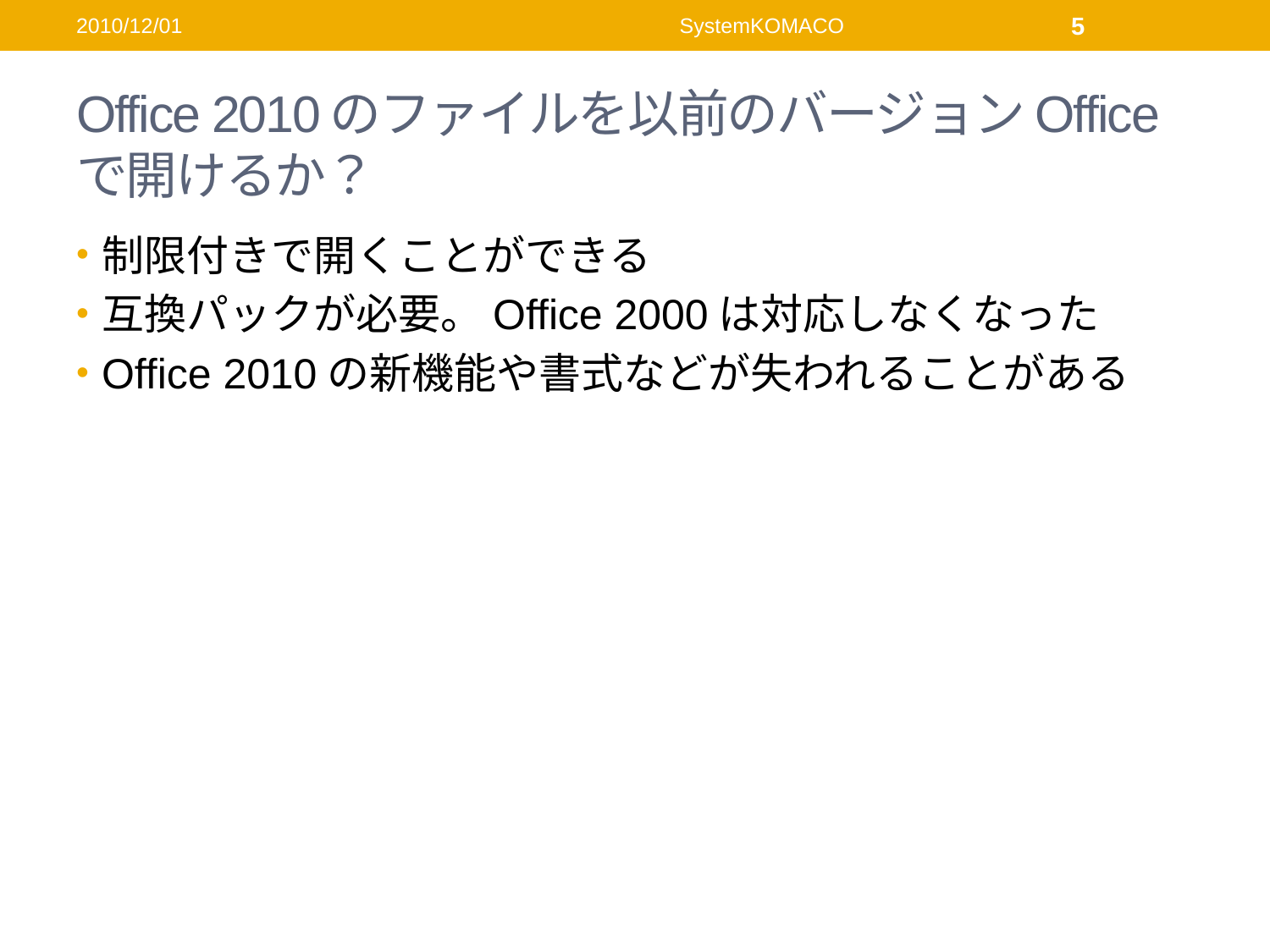

2010/12/01
SystemKOMACO
5
# Office 2010のファイルを以前のバージョンOfficeで開けるか？
制限付きで開くことができる
互換パックが必要。Office 2000は対応しなくなった
Office 2010の新機能や書式などが失われることがある